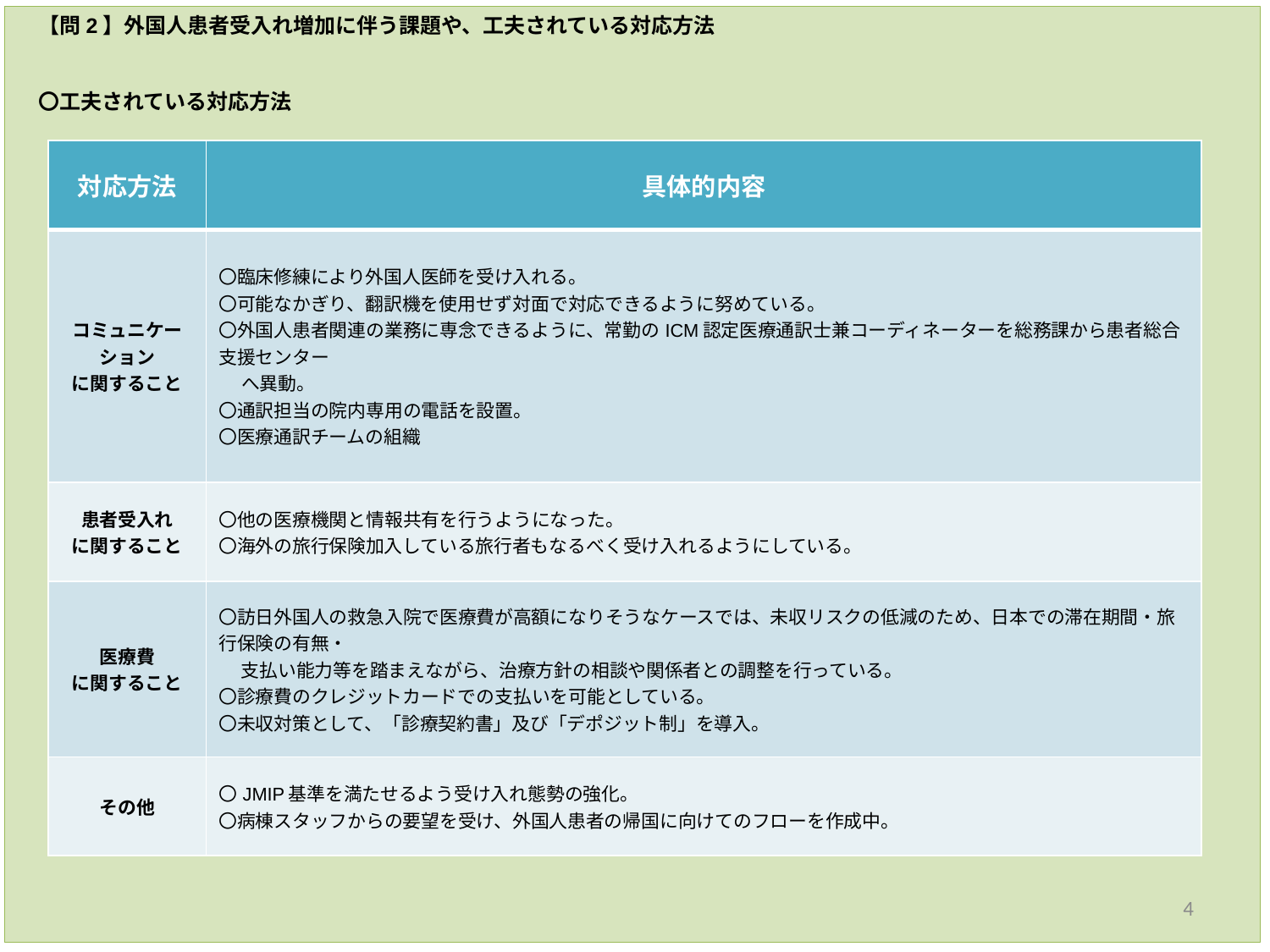

【問2】外国人患者受入れ増加に伴う課題や、工夫されている対応方法

　〇工夫されている対応方法
| 対応方法 | 具体的内容 |
| --- | --- |
| コミュニケーション に関すること | 〇臨床修練により外国人医師を受け入れる。 〇可能なかぎり、翻訳機を使用せず対面で対応できるように努めている。 〇外国人患者関連の業務に専念できるように、常勤のICM認定医療通訳士兼コーディネーターを総務課から患者総合支援センター 　 へ異動。 〇通訳担当の院内専用の電話を設置。 〇医療通訳チームの組織 |
| 患者受入れ に関すること | 〇他の医療機関と情報共有を行うようになった。 〇海外の旅行保険加入している旅行者もなるべく受け入れるようにしている。 |
| 医療費 に関すること | 〇訪日外国人の救急入院で医療費が高額になりそうなケースでは、未収リスクの低減のため、日本での滞在期間・旅行保険の有無・ 　 支払い能力等を踏まえながら、治療方針の相談や関係者との調整を行っている。 〇診療費のクレジットカードでの支払いを可能としている。 〇未収対策として、「診療契約書」及び「デポジット制」を導入。 |
| その他 | 〇JMIP基準を満たせるよう受け入れ態勢の強化。 〇病棟スタッフからの要望を受け、外国人患者の帰国に向けてのフローを作成中。 |
4